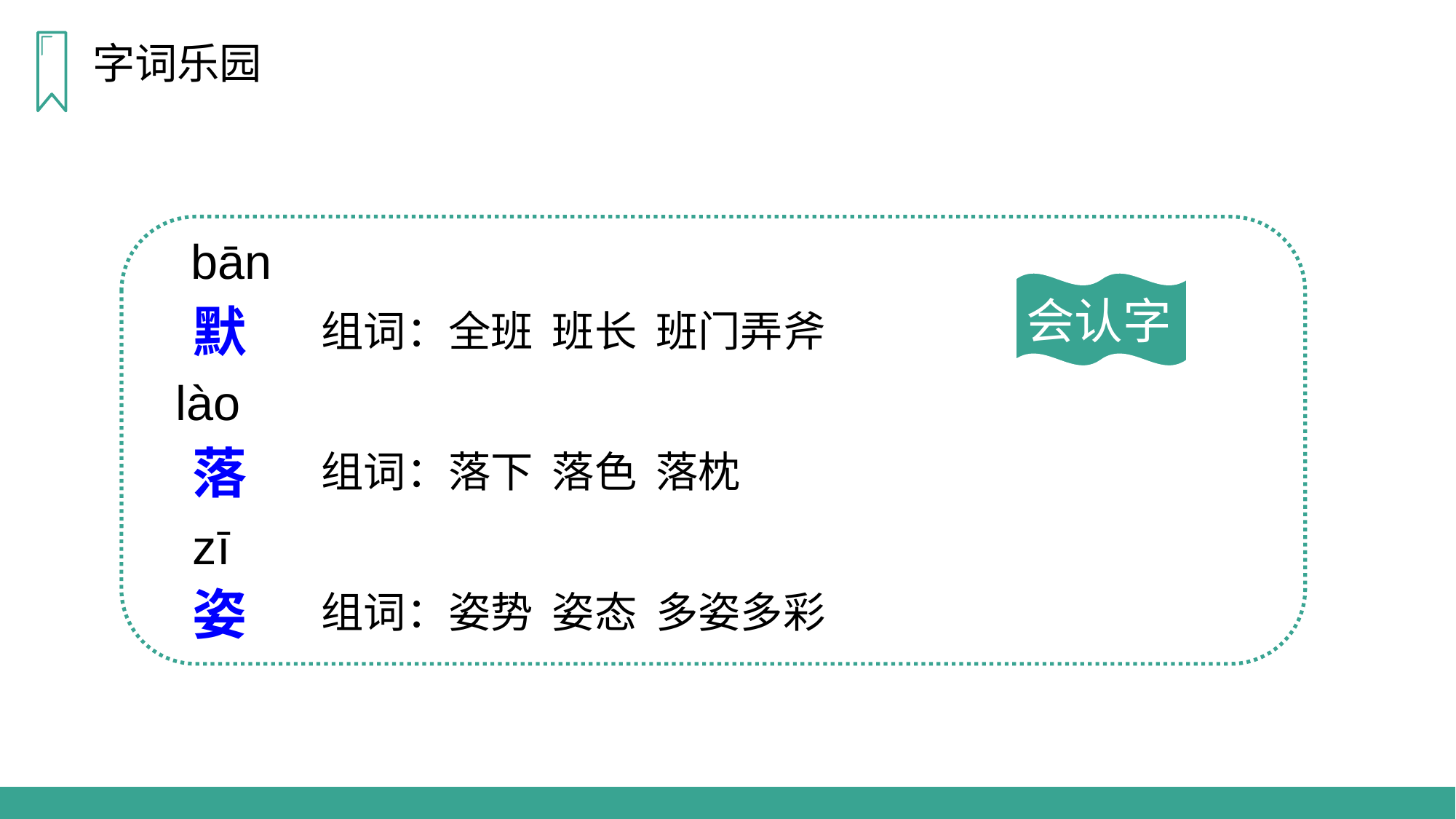

字词乐园

bān
会认字
默
组词：全班  班长  班门弄斧
lào
落
组词：落下  落色  落枕
zī
姿
组词：姿势  姿态  多姿多彩